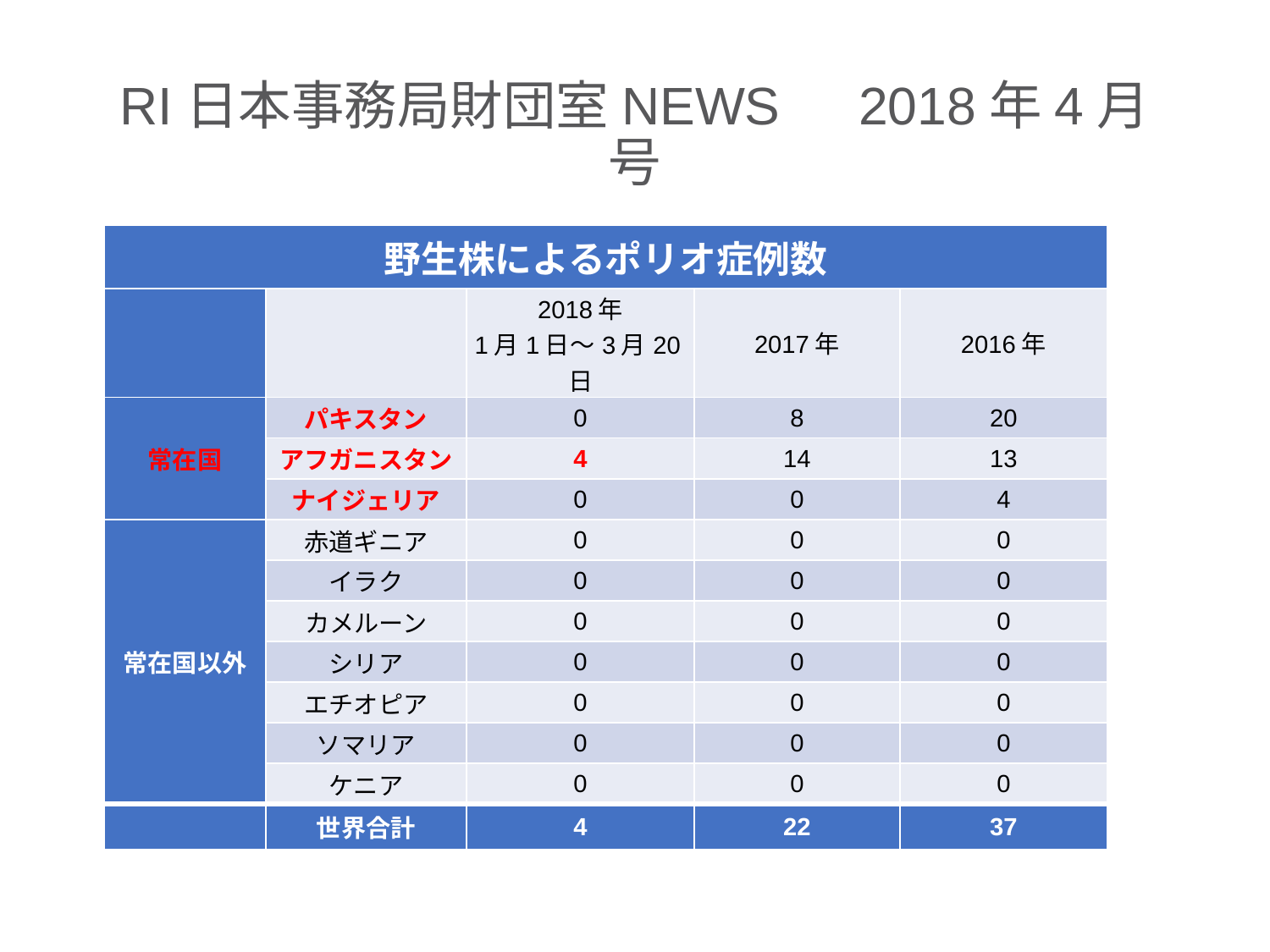

# RI日本事務局財団室NEWS　2018年4月号
| 野生株によるポリオ症例数 |  |  |  |  |
| --- | --- | --- | --- | --- |
|  |  | 2018年 1月1日～3月20日 | 2017年 | 2016年 |
| 常在国 | パキスタン | 0 | 8 | 20 |
|  | アフガニスタン | 4 | 14 | 13 |
|  | ナイジェリア | 0 | 0 | 4 |
| 常在国以外 | 赤道ギニア | 0 | 0 | 0 |
|  | イラク | 0 | 0 | 0 |
|  | カメルーン | 0 | 0 | 0 |
|  | シリア | 0 | 0 | 0 |
|  | エチオピア | 0 | 0 | 0 |
|  | ソマリア | 0 | 0 | 0 |
|  | ケニア | 0 | 0 | 0 |
|  | 世界合計 | 4 | 22 | 37 |